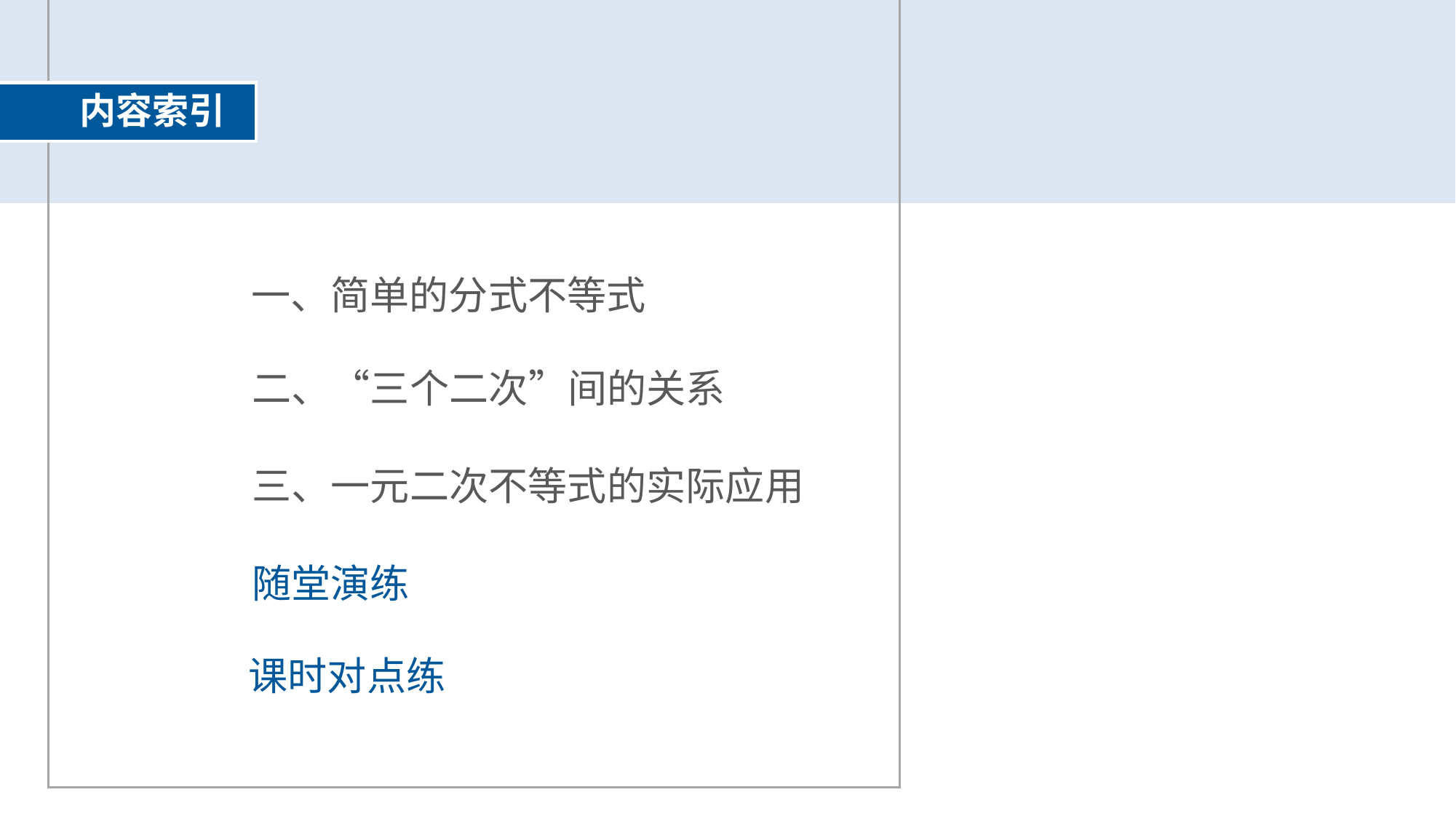

内容索引

一、简单的分式不等式
二、“三个二次”间的关系
三、一元二次不等式的实际应用
随堂演练
课时对点练